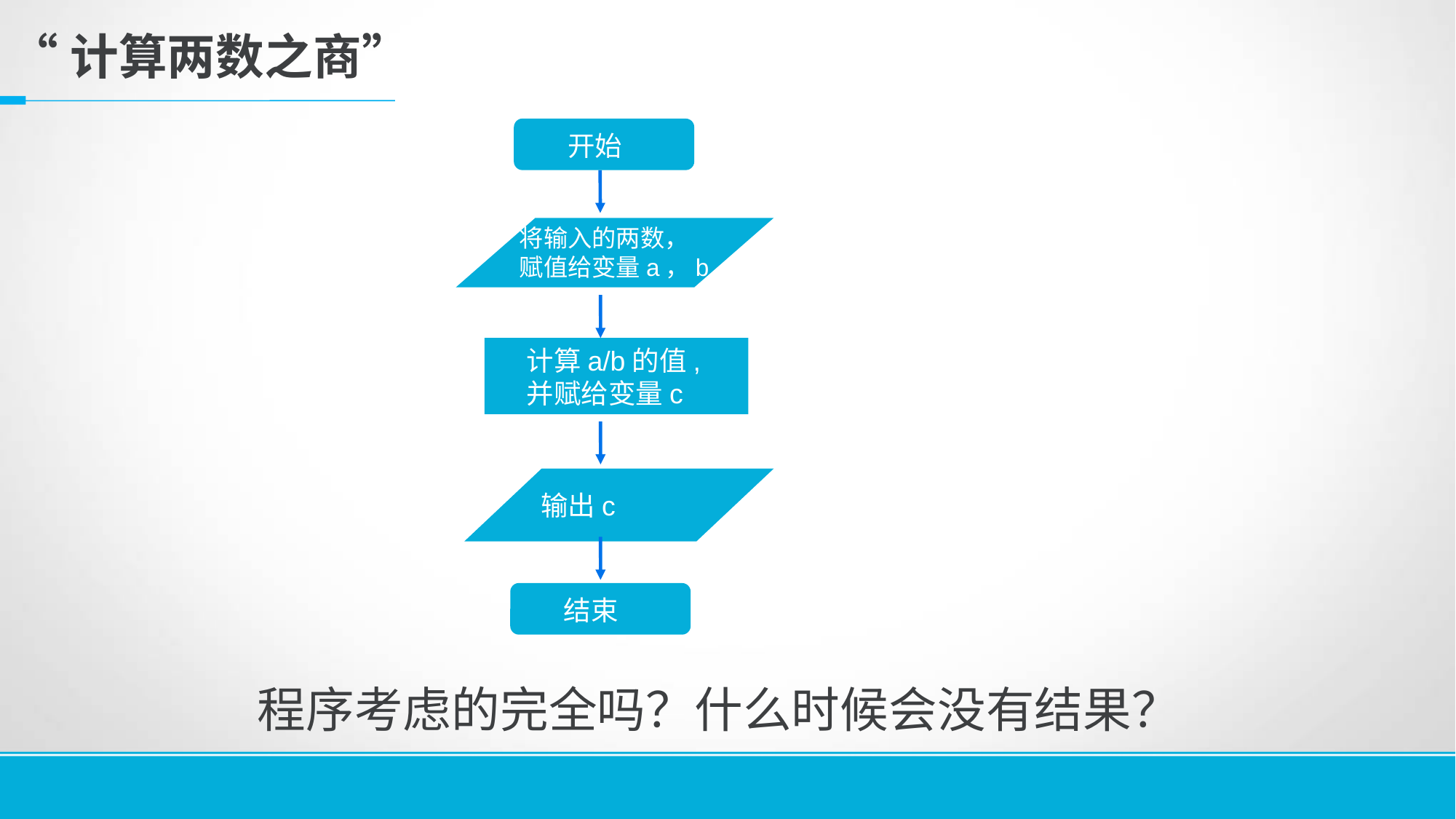

“计算两数之商”

开始

将输入的两数，
赋值给变量a，b

    计算a/b的值,
    并赋给变量c

输出c

结束

程序考虑的完全吗？什么时候会没有结果？